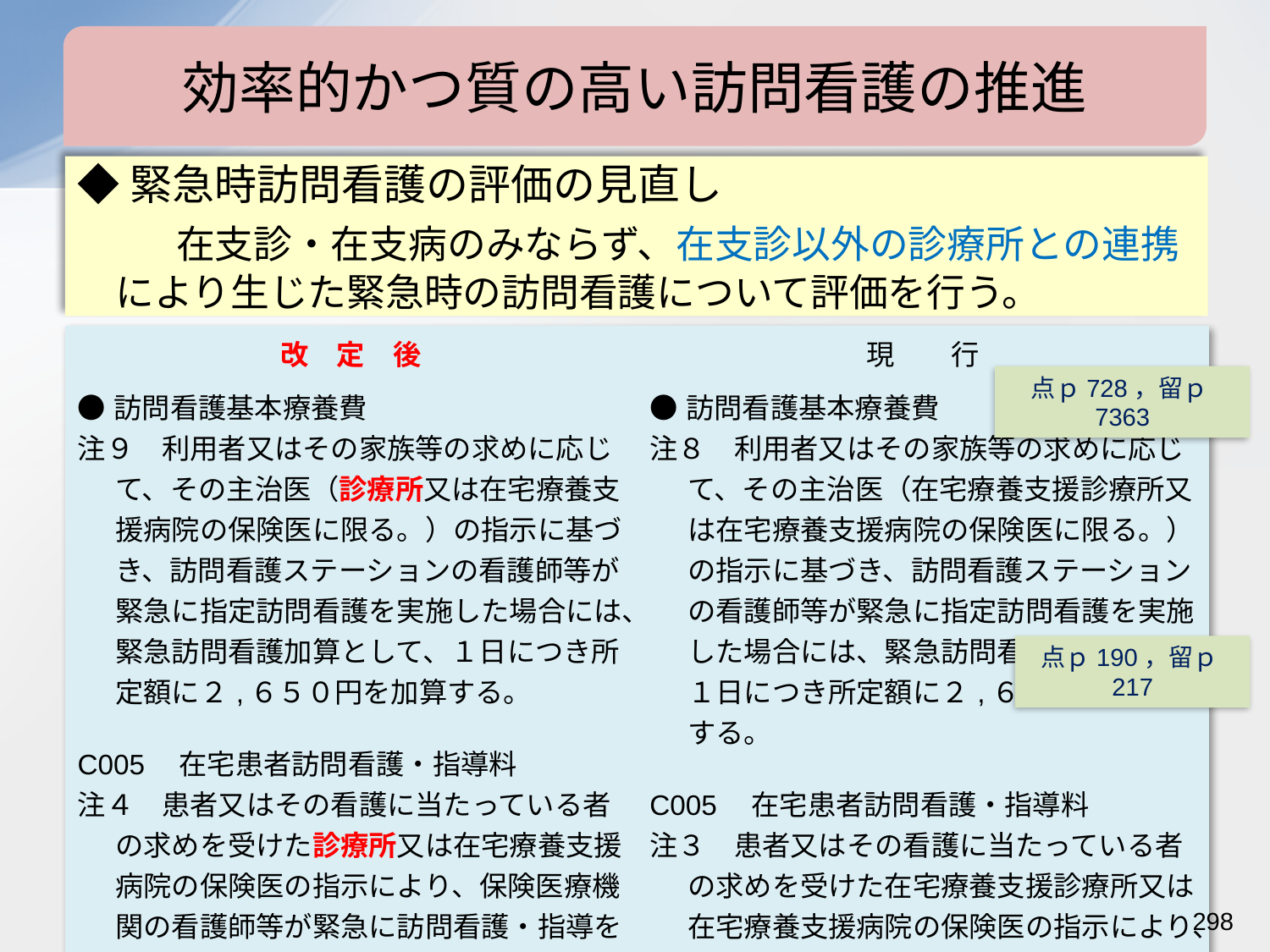

効率的かつ質の高い訪問看護の推進
◆緊急時訪問看護の評価の見直し
　在支診・在支病のみならず、在支診以外の診療所との連携により生じた緊急時の訪問看護について評価を行う。
| 改　定　後 | 現　　行 |
| --- | --- |
| ●訪問看護基本療養費 注９　利用者又はその家族等の求めに応じて、その主治医（診療所又は在宅療養支援病院の保険医に限る。）の指示に基づき、訪問看護ステーションの看護師等が緊急に指定訪問看護を実施した場合には、緊急訪問看護加算として、１日につき所定額に２,６５０円を加算する。 C005　在宅患者訪問看護・指導料 注４　患者又はその看護に当たっている者の求めを受けた診療所又は在宅療養支援病院の保険医の指示により、保険医療機関の看護師等が緊急に訪問看護・指導を実施した場合には、緊急訪問看護加算として、１日につき所定点数に２６５点を加算する。 | ●訪問看護基本療養費 注８　利用者又はその家族等の求めに応じて、その主治医（在宅療養支援診療所又は在宅療養支援病院の保険医に限る。）の指示に基づき、訪問看護ステーションの看護師等が緊急に指定訪問看護を実施した場合には、緊急訪問看護加算として、１日につき所定額に２,６５０円を加算する。 C005　在宅患者訪問看護・指導料 注３　患者又はその看護に当たっている者の求めを受けた在宅療養支援診療所又は在宅療養支援病院の保険医の指示により、保険医療機関の看護師等が緊急に訪問看護・指導を実施した場合には、緊急訪問看護加算として、１日につき所定点数に２６５点を加算する。 |
点ｐ728，留ｐ7363
点ｐ190，留ｐ217
298